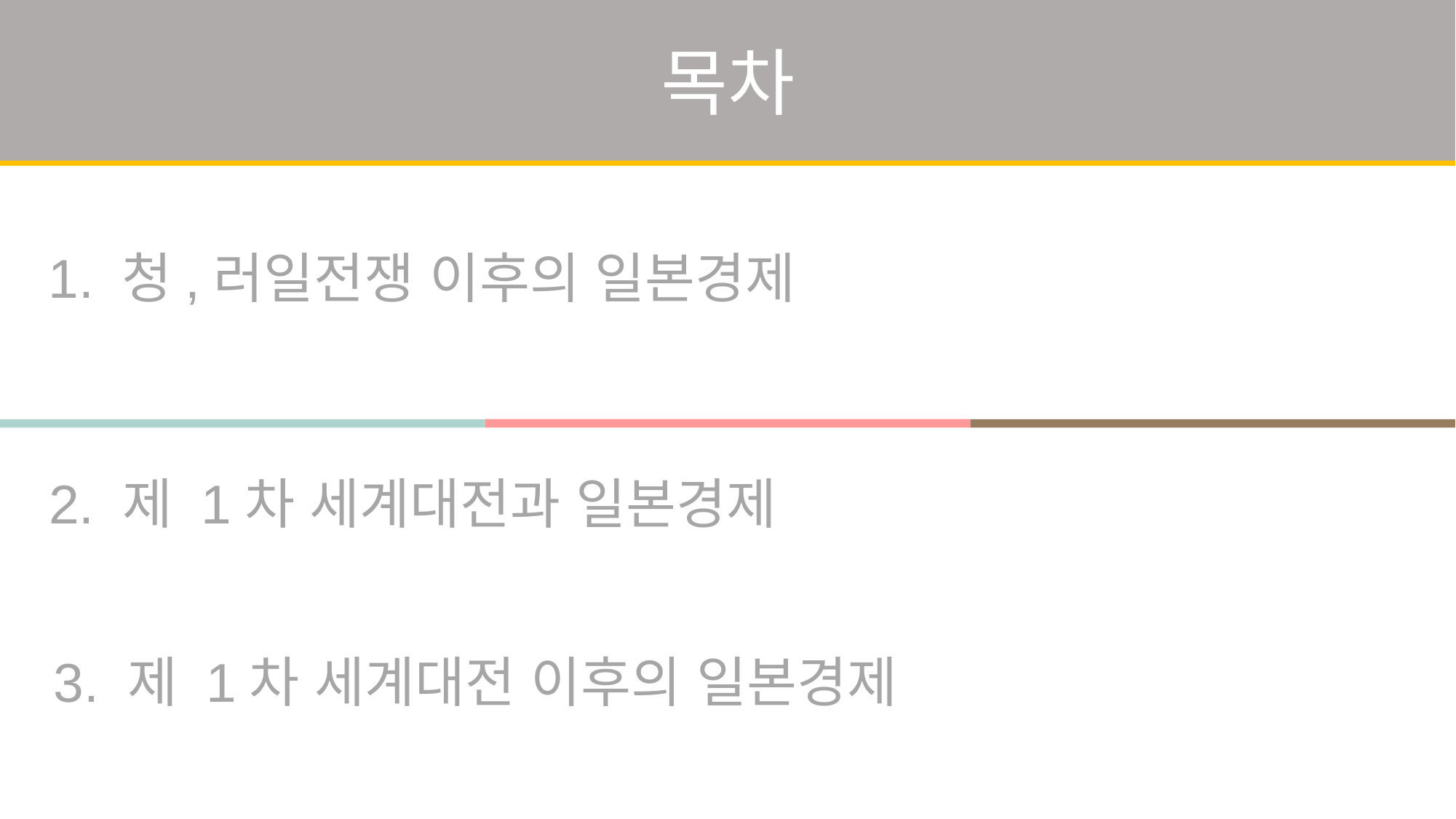

목차
1. 청,러일전쟁 이후의 일본경제

2. 제 1차 세계대전과 일본경제
3. 제 1차 세계대전 이후의 일본경제